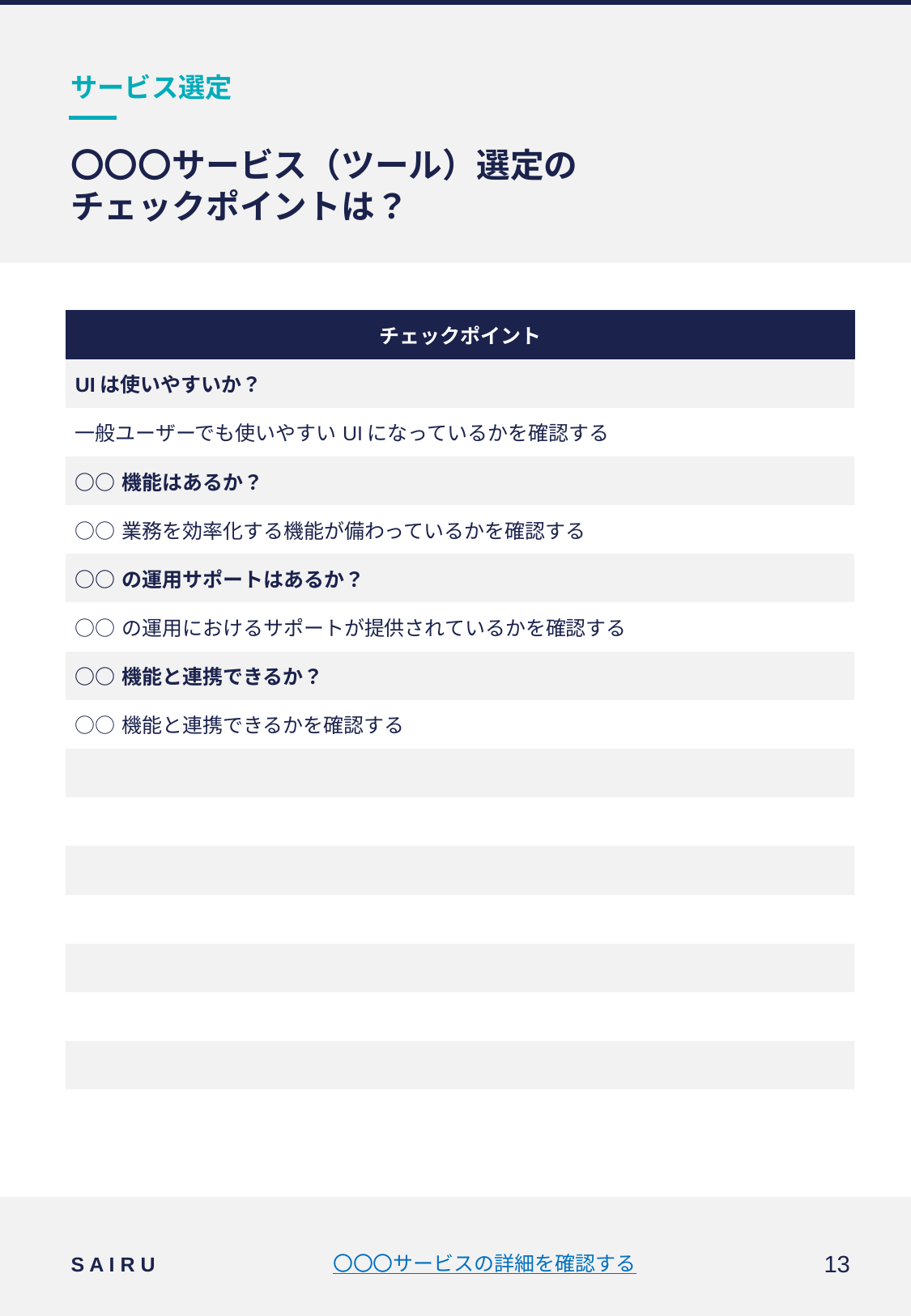

サービス選定
# 〇〇〇サービス（ツール）選定の チェックポイントは？
| チェックポイント |
| --- |
| UIは使いやすいか？ |
| 一般ユーザーでも使いやすいUIになっているかを確認する |
| ○○機能はあるか？ |
| ○○業務を効率化する機能が備わっているかを確認する |
| ○○の運用サポートはあるか？ |
| ○○の運用におけるサポートが提供されているかを確認する |
| ○○機能と連携できるか？ |
| ○○機能と連携できるかを確認する |
|  |
|  |
|  |
|  |
|  |
|  |
|  |
|  |
〇〇〇サービスの詳細を確認する
13
S A I R U